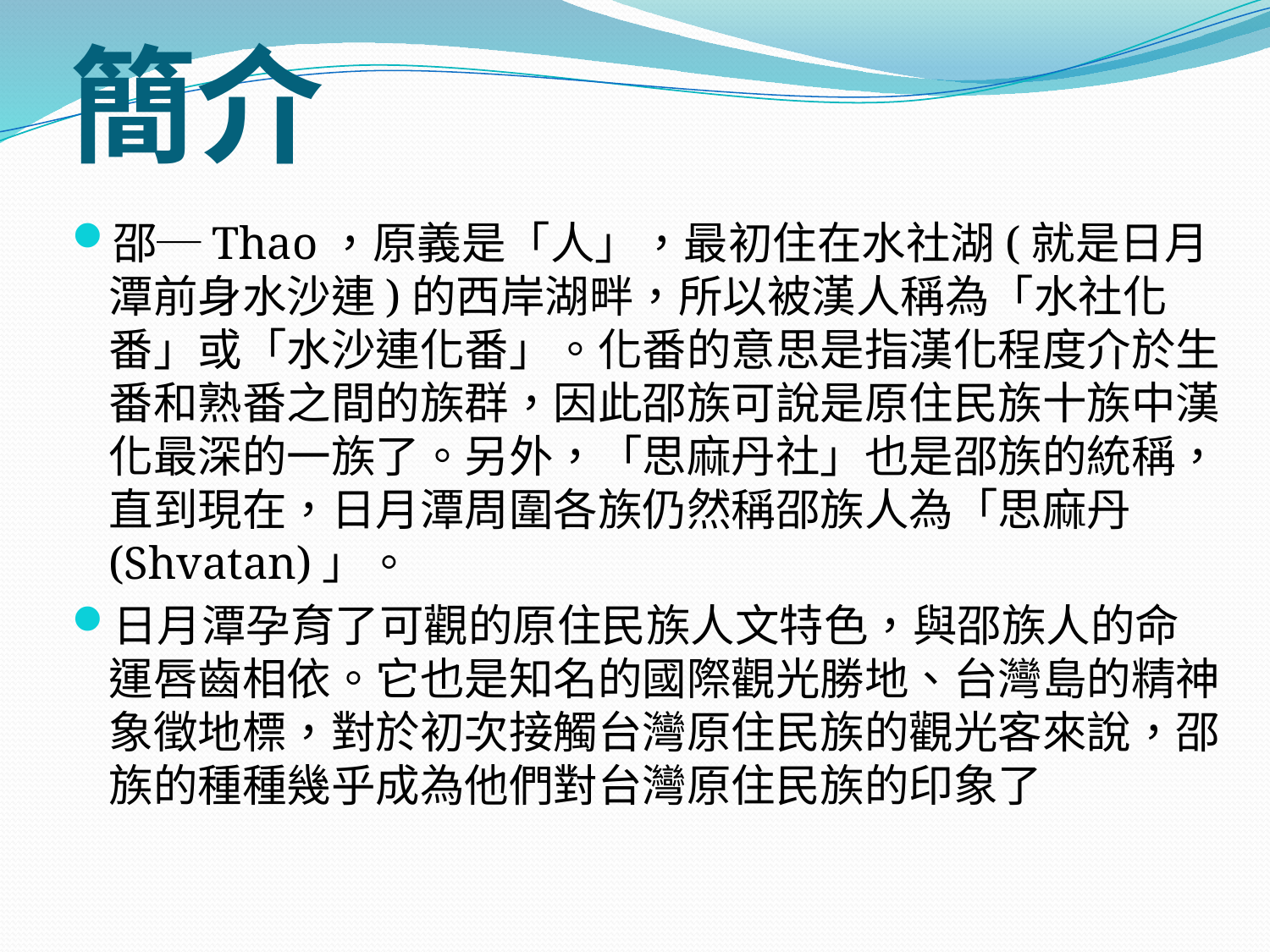

# 簡介
邵─Thao，原義是「人」，最初住在水社湖(就是日月潭前身水沙連)的西岸湖畔，所以被漢人稱為「水社化番」或「水沙連化番」。化番的意思是指漢化程度介於生番和熟番之間的族群，因此邵族可說是原住民族十族中漢化最深的一族了。另外，「思麻丹社」也是邵族的統稱，直到現在，日月潭周圍各族仍然稱邵族人為「思麻丹 (Shvatan)」。
日月潭孕育了可觀的原住民族人文特色，與邵族人的命運唇齒相依。它也是知名的國際觀光勝地、台灣島的精神象徵地標，對於初次接觸台灣原住民族的觀光客來說，邵族的種種幾乎成為他們對台灣原住民族的印象了